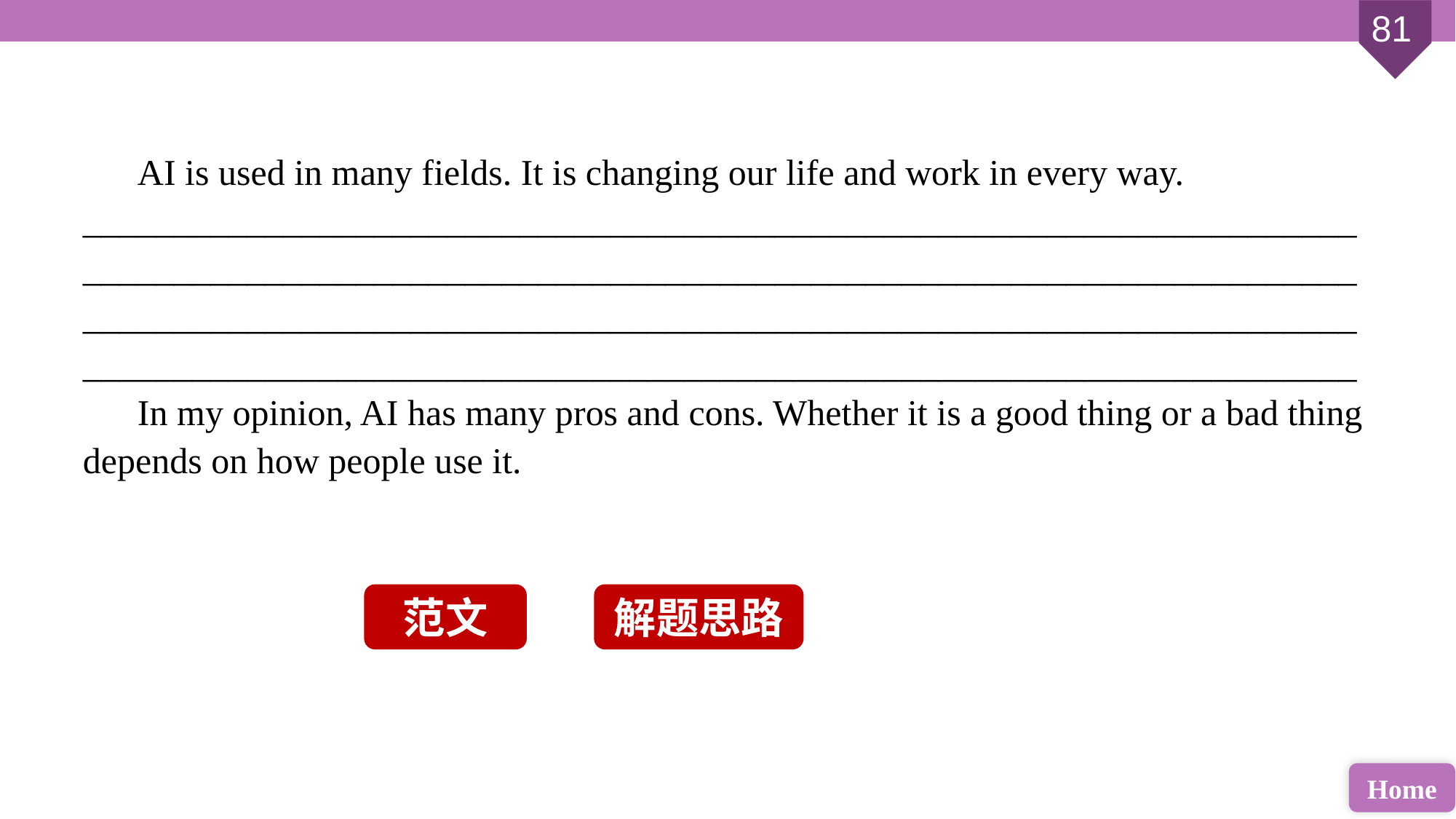

AI is used in many fields. It is changing our life and work in every way.
________________________________________________________________________________________________________________________________________________________________________________________________________________________________________________________________________________________
      In my opinion, AI has many pros and cons. Whether it is a good thing or a bad thing depends on how people use it.

范文
解题思路